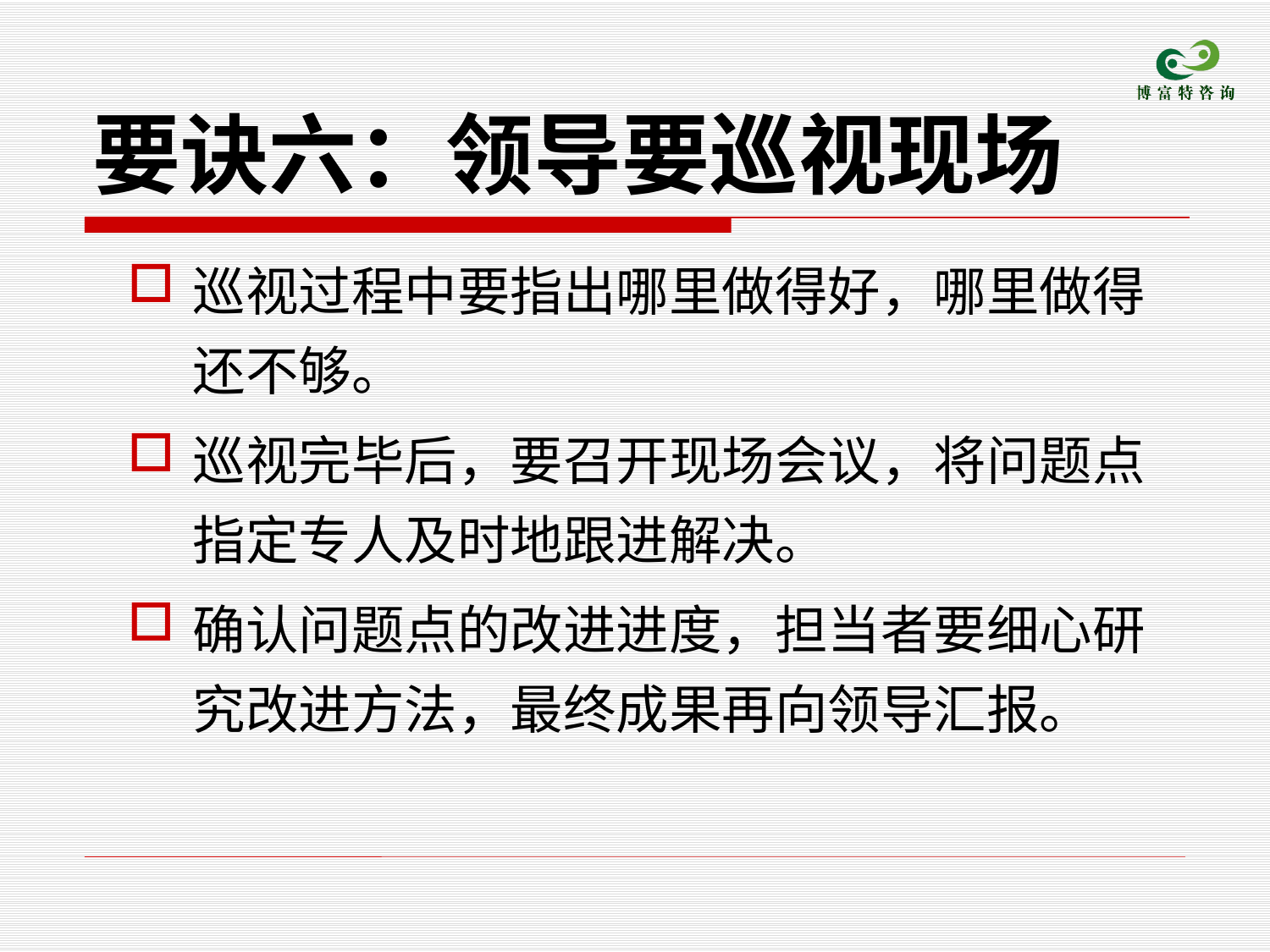

# 要诀六：领导要巡视现场
巡视过程中要指出哪里做得好，哪里做得还不够。
巡视完毕后，要召开现场会议，将问题点指定专人及时地跟进解决。
确认问题点的改进进度，担当者要细心研究改进方法，最终成果再向领导汇报。
316